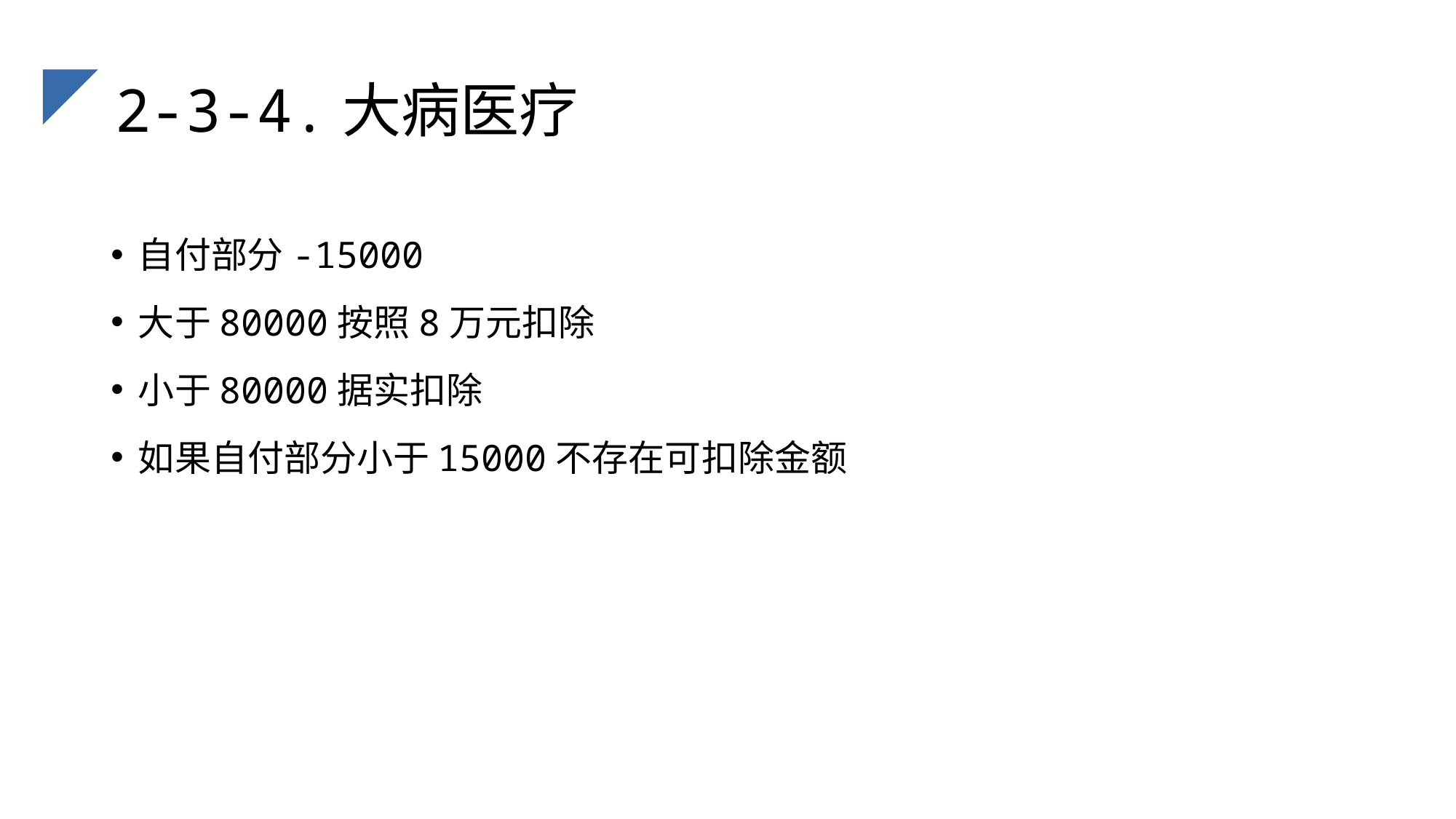

# 2-3-4.大病医疗
自付部分-15000
大于80000按照8万元扣除
小于80000据实扣除
如果自付部分小于15000不存在可扣除金额